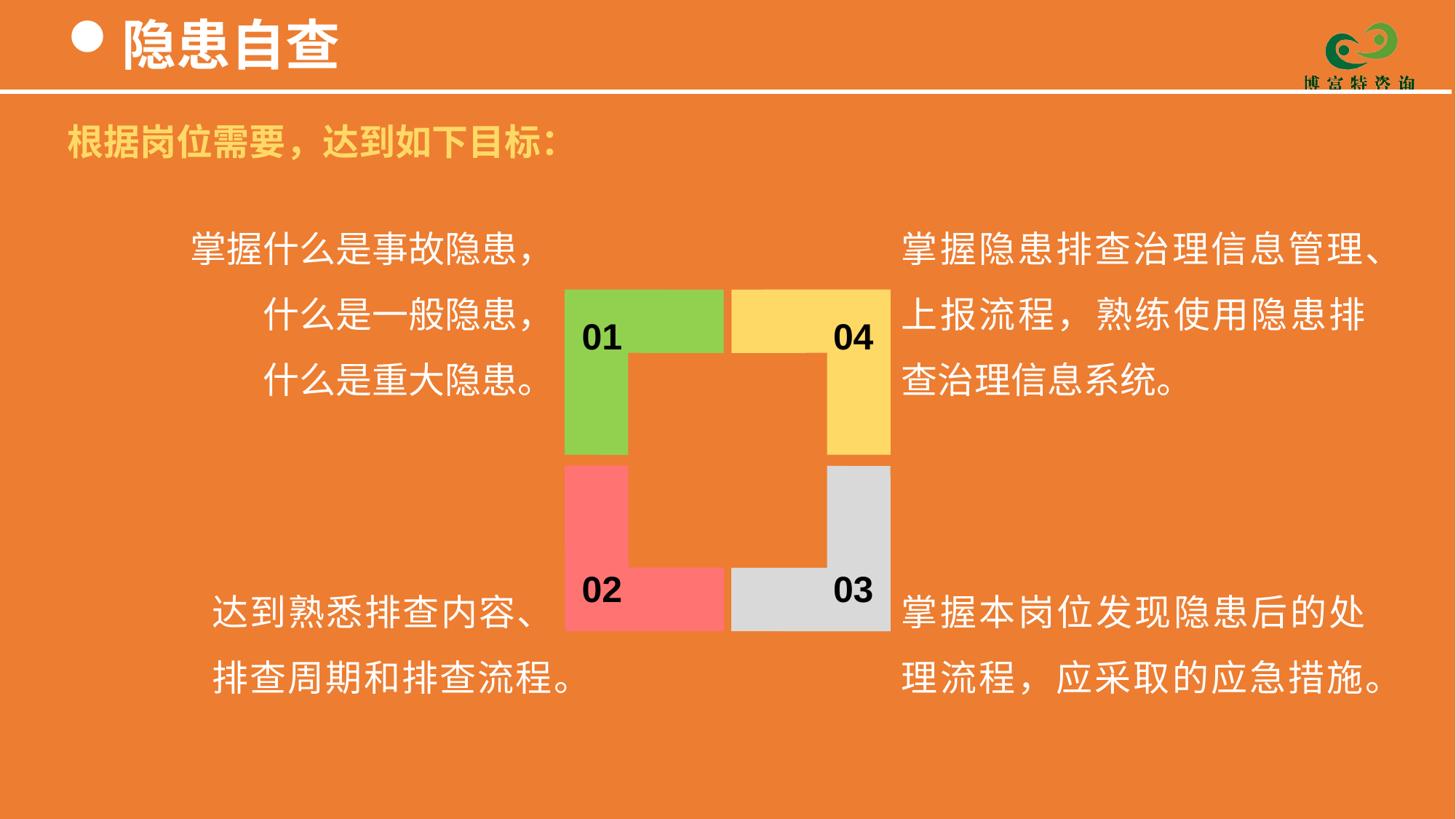

隐患自查
根据岗位需要，达到如下目标：
掌握什么是事故隐患，
什么是一般隐患，
什么是重大隐患。
掌握隐患排查治理信息管理、上报流程，熟练使用隐患排查治理信息系统。

01
04
02
03
达到熟悉排查内容、排查周期和排查流程。
掌握本岗位发现隐患后的处理流程，应采取的应急措施。